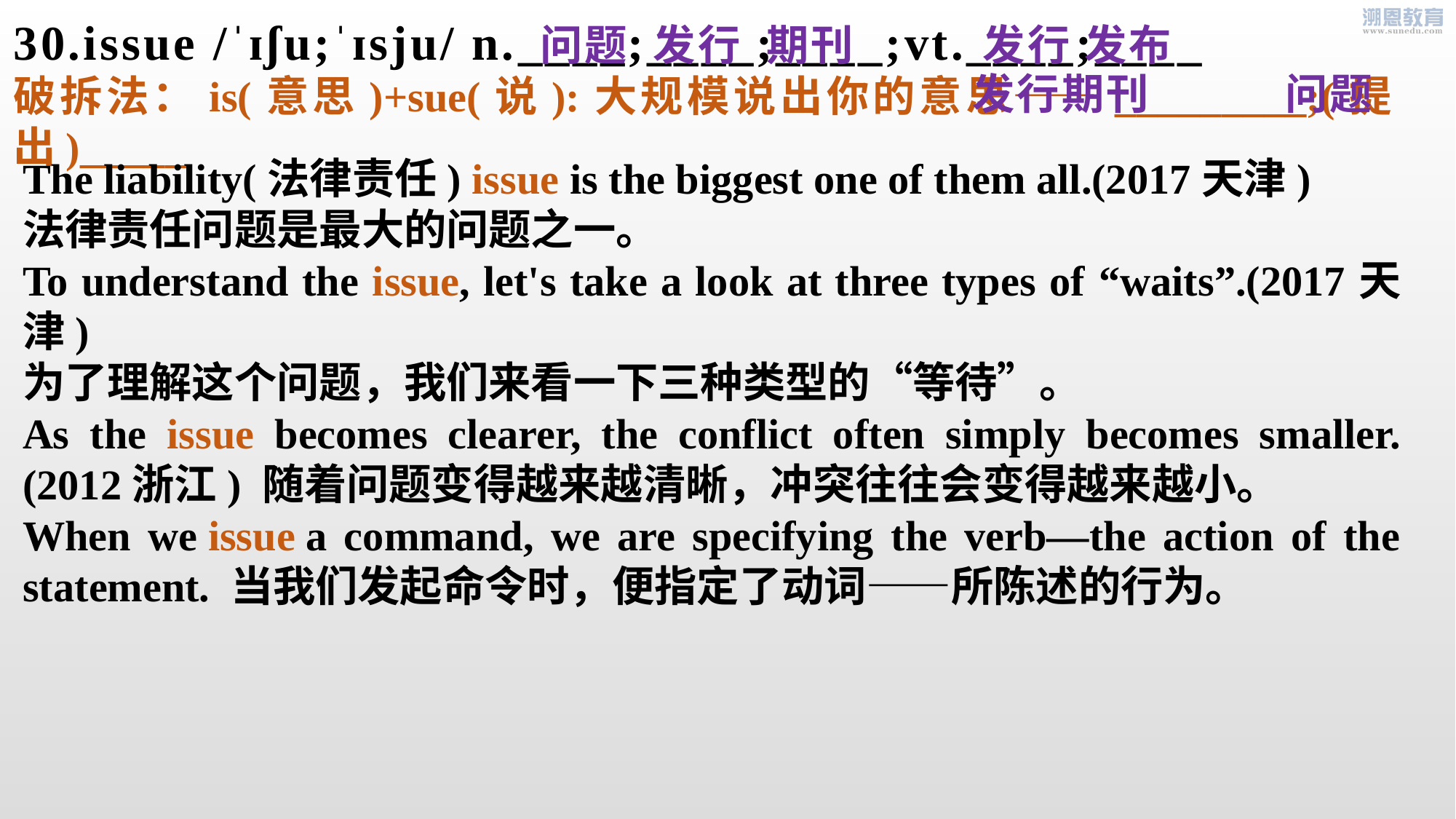

30.issue /ˈɪʃu;ˈɪsju/ n.____;____;____;vt.____;____
破拆法：is(意思)+sue(说):大规模说出你的意思——_________;(提出)_____
问题  发行  期刊
发行 发布
发行期刊
问题
The liability(法律责任) issue is the biggest one of them all.(2017天津)
法律责任问题是最大的问题之一。
To understand the issue, let's take a look at three types of “waits”.(2017天津)
为了理解这个问题，我们来看一下三种类型的“等待”。
As the issue becomes clearer, the conflict often simply becomes smaller. (2012浙江) 随着问题变得越来越清晰，冲突往往会变得越来越小。
When we issue a command, we are specifying the verb—the action of the statement. 当我们发起命令时，便指定了动词——所陈述的行为。